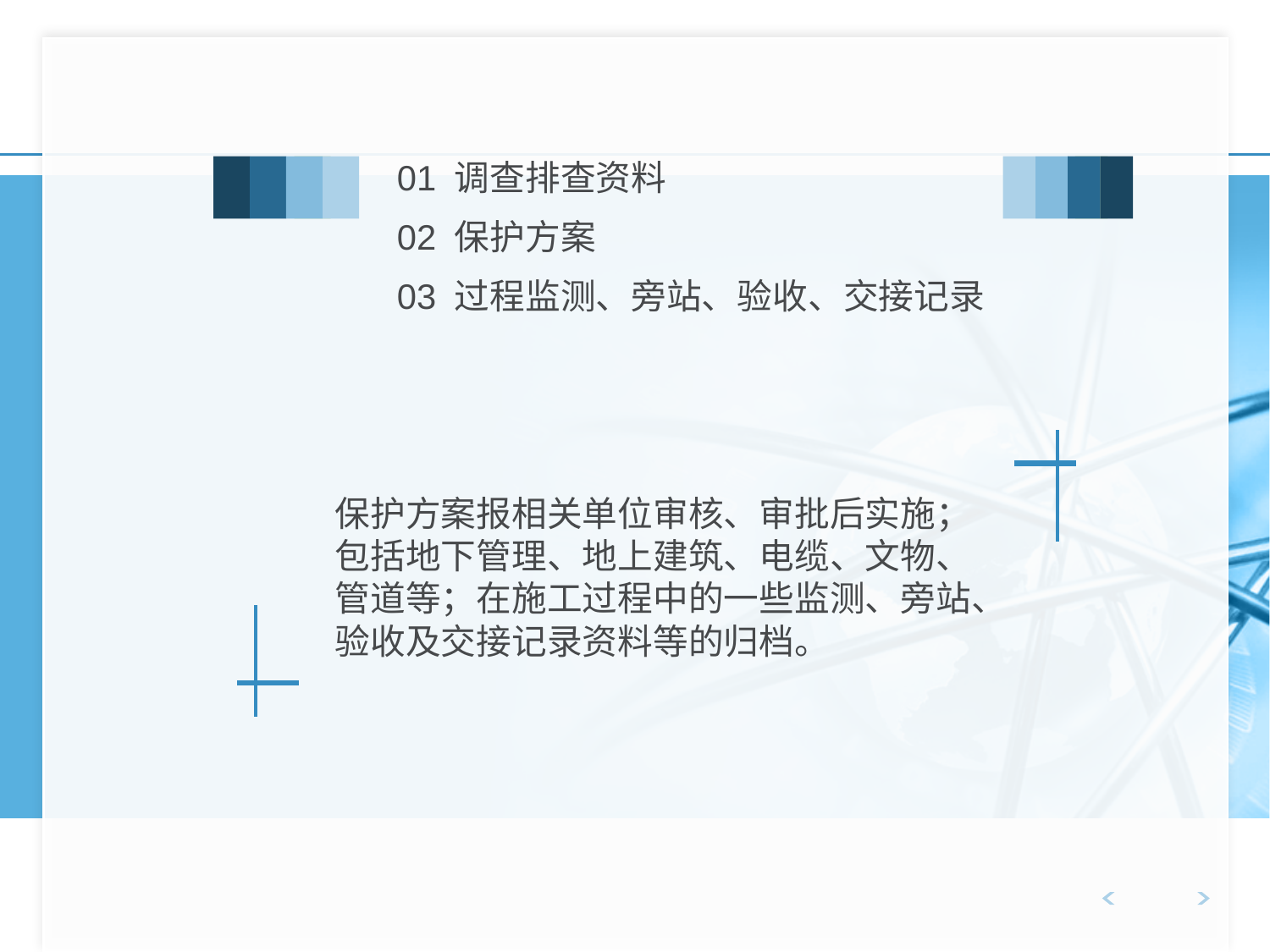

01 调查排查资料
02 保护方案
03 过程监测、旁站、验收、交接记录

保护方案报相关单位审核、审批后实施；包括地下管理、地上建筑、电缆、文物、管道等；在施工过程中的一些监测、旁站、验收及交接记录资料等的归档。